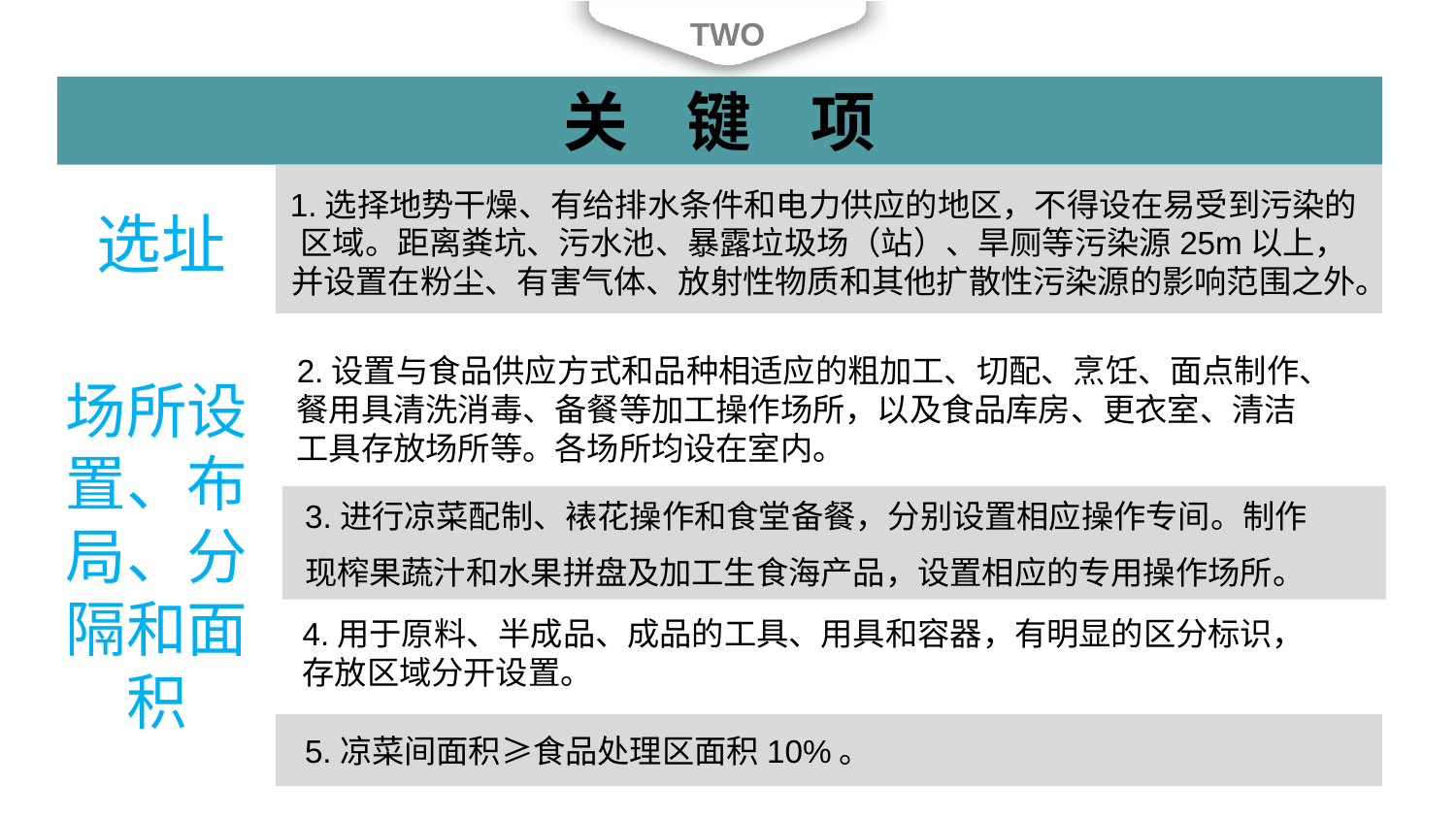

TWO
关    键    项

1.选择地势干燥、有给排水条件和电力供应的地区，不得设在易受到污染的区域。距离粪坑、污水池、暴露垃圾场（站）、旱厕等污染源25m以上，并设置在粉尘、有害气体、放射性物质和其他扩散性污染源的影响范围之外。
选址
2.设置与食品供应方式和品种相适应的粗加工、切配、烹饪、面点制作、餐用具清洗消毒、备餐等加工操作场所，以及食品库房、更衣室、清洁工具存放场所等。各场所均设在室内。
场所设置、布局、分隔和面积
3.进行凉菜配制、裱花操作和食堂备餐，分别设置相应操作专间。制作现榨果蔬汁和水果拼盘及加工生食海产品，设置相应的专用操作场所。

4.用于原料、半成品、成品的工具、用具和容器，有明显的区分标识，存放区域分开设置。

5.凉菜间面积≥食品处理区面积10%。